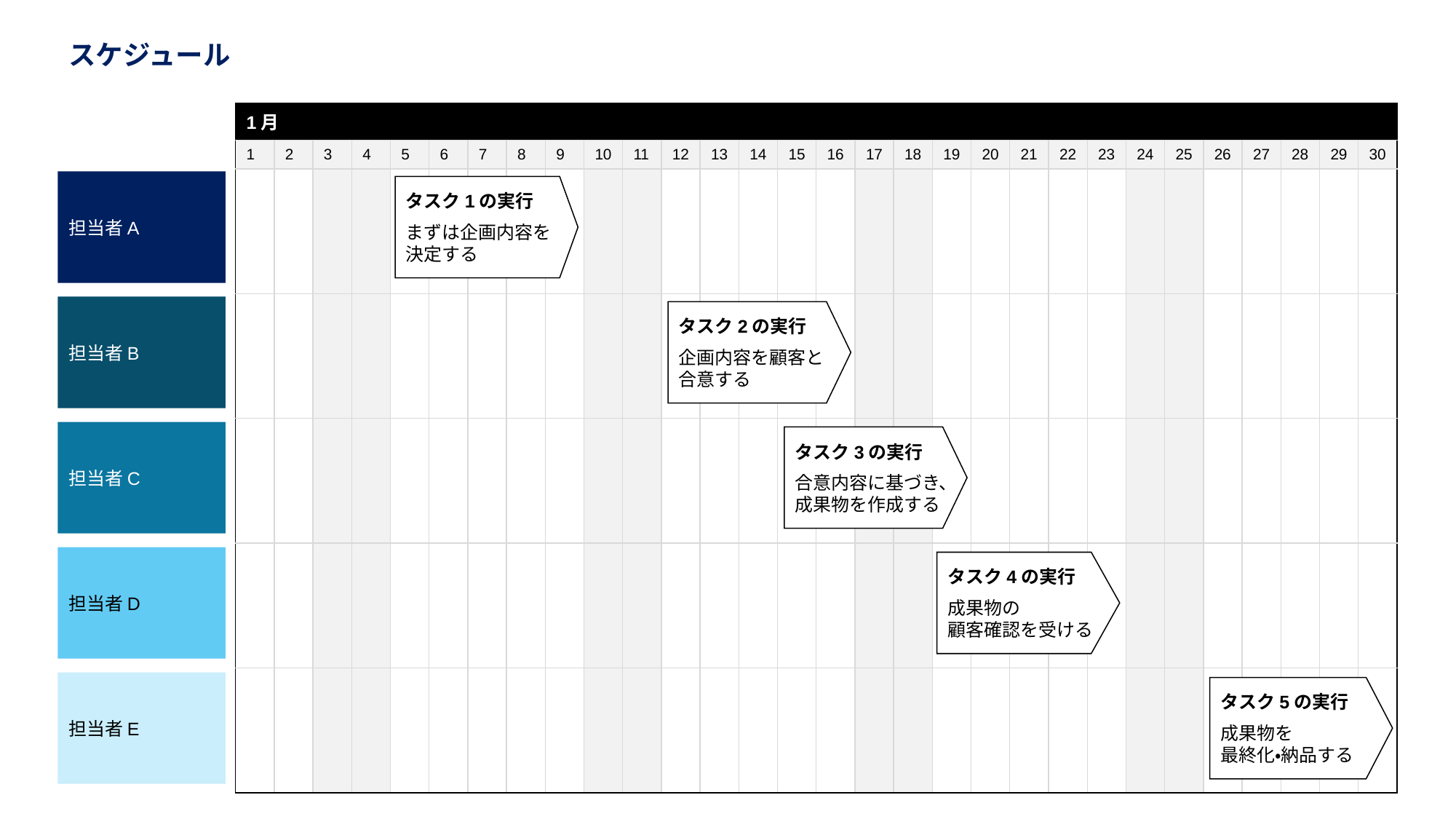

スケジュール
| 1月 |  |  |  |  |  |  |  |  |  |  |  |  |  |  |  |  |  |  |  |  |  |  |  |  |  |  |  |  |  |
| --- | --- | --- | --- | --- | --- | --- | --- | --- | --- | --- | --- | --- | --- | --- | --- | --- | --- | --- | --- | --- | --- | --- | --- | --- | --- | --- | --- | --- | --- |
| 1 | 2 | 3 | 4 | 5 | 6 | 7 | 8 | 9 | 10 | 11 | 12 | 13 | 14 | 15 | 16 | 17 | 18 | 19 | 20 | 21 | 22 | 23 | 24 | 25 | 26 | 27 | 28 | 29 | 30 |
|  |  |  |  |  |  |  |  |  |  |  |  |  |  |  |  |  |  |  |  |  |  |  |  |  |  |  |  |  |  |
|  |  |  |  |  |  |  |  |  |  |  |  |  |  |  |  |  |  |  |  |  |  |  |  |  |  |  |  |  |  |
|  |  |  |  |  |  |  |  |  |  |  |  |  |  |  |  |  |  |  |  |  |  |  |  |  |  |  |  |  |  |
|  |  |  |  |  |  |  |  |  |  |  |  |  |  |  |  |  |  |  |  |  |  |  |  |  |  |  |  |  |  |
|  |  |  |  |  |  |  |  |  |  |  |  |  |  |  |  |  |  |  |  |  |  |  |  |  |  |  |  |  |  |
担当者A
タスク1の実行
まずは企画内容を
決定する
担当者B
タスク2の実行
企画内容を顧客と
合意する
担当者C
タスク3の実行
合意内容に基づき、
成果物を作成する
担当者D
タスク4の実行
成果物の
顧客確認を受ける
担当者E
タスク5の実行
成果物を
最終化・納品する